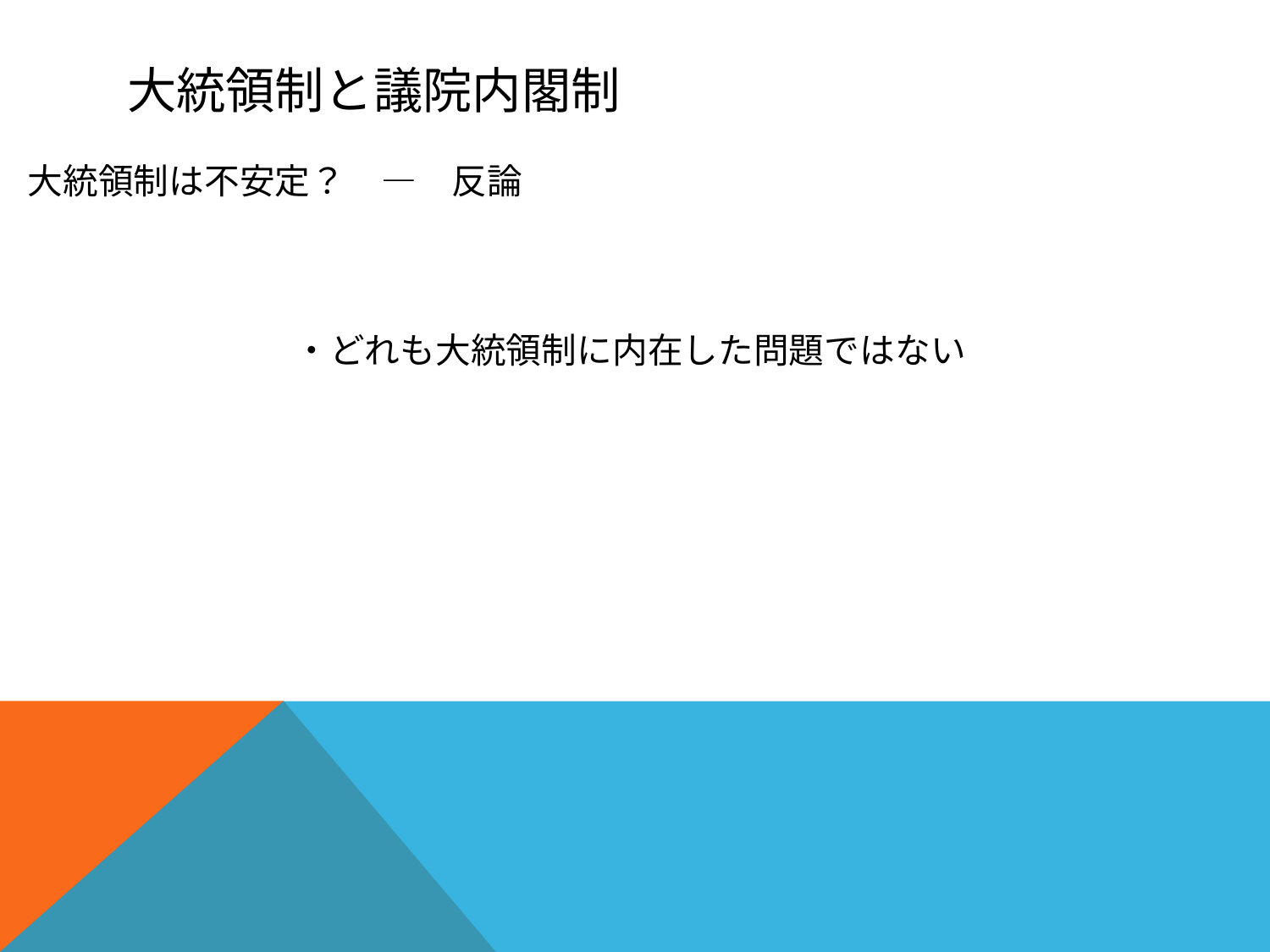

# 大統領制と議院内閣制
大統領制は不安定？　―　反論

・どれも大統領制に内在した問題ではない